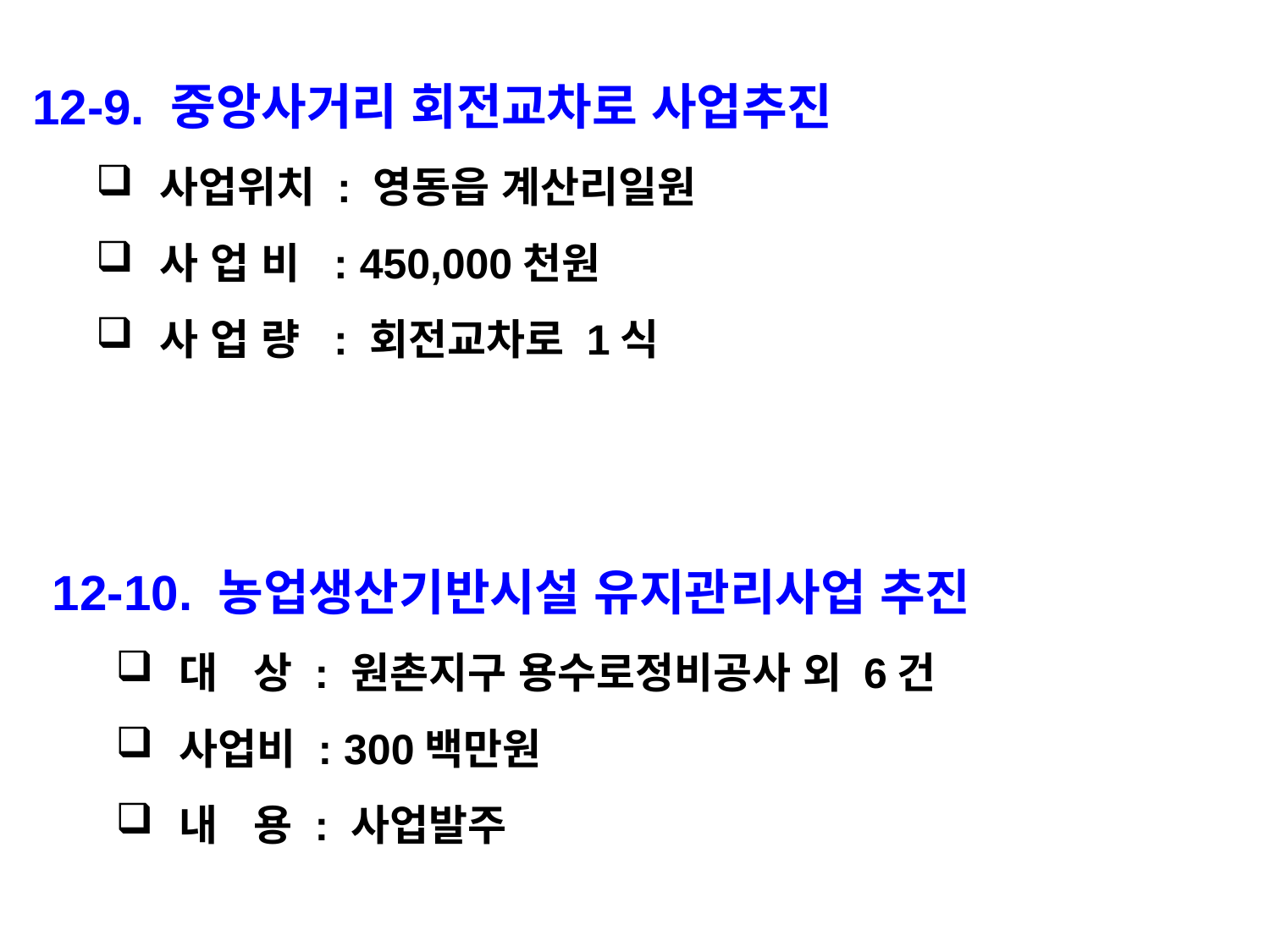

12-9. 중앙사거리 회전교차로 사업추진
사업위치 : 영동읍 계산리일원
사 업 비  : 450,000천원
사 업 량  : 회전교차로 1식

12-10. 농업생산기반시설 유지관리사업 추진
대   상 : 원촌지구 용수로정비공사 외 6건
사업비 : 300백만원
내   용 : 사업발주